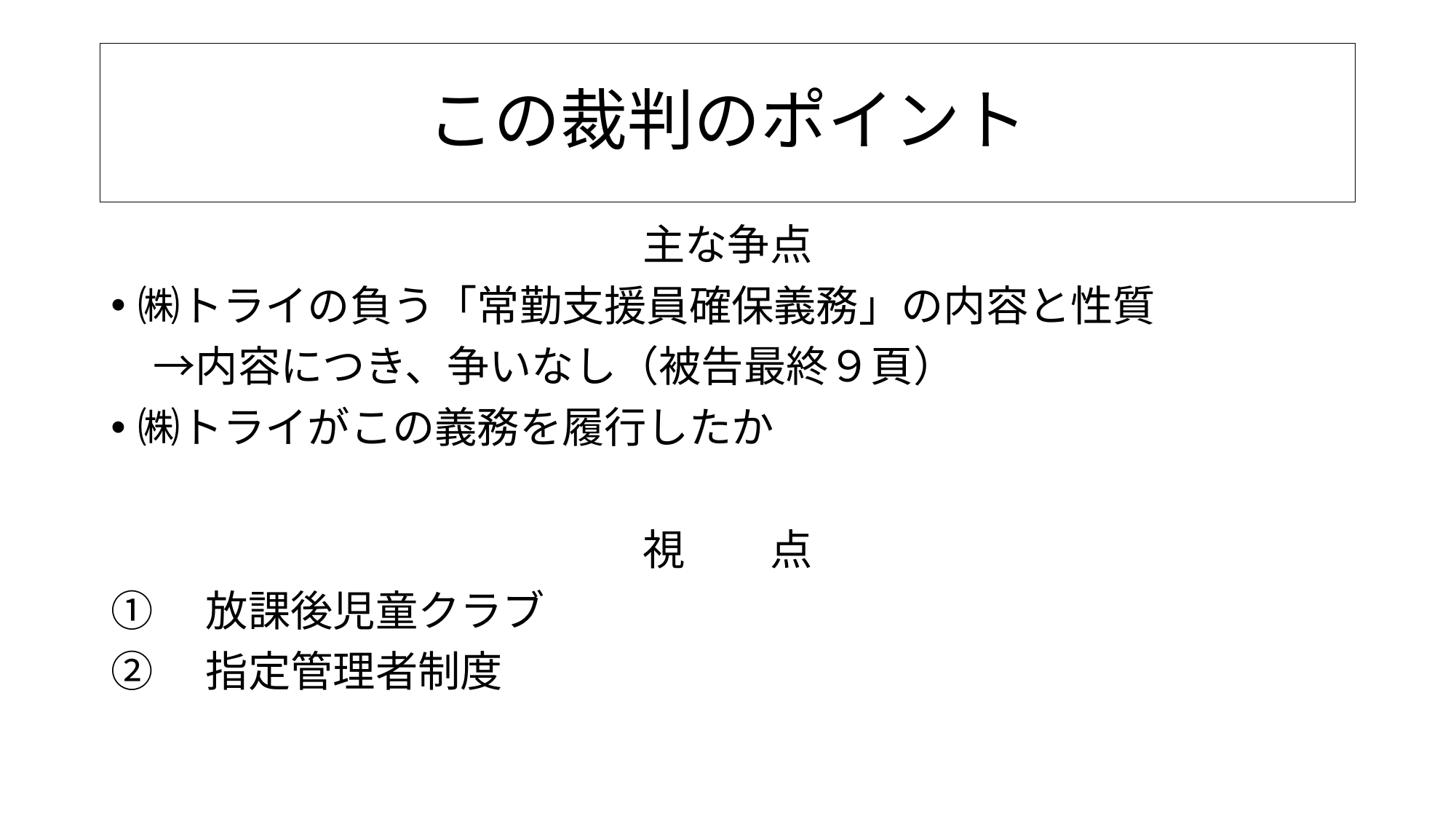

# この裁判のポイント
主な争点
㈱トライの負う「常勤支援員確保義務」の内容と性質
　→内容につき、争いなし（被告最終９頁）
㈱トライがこの義務を履行したか

視　　点
①　放課後児童クラブ
②　指定管理者制度